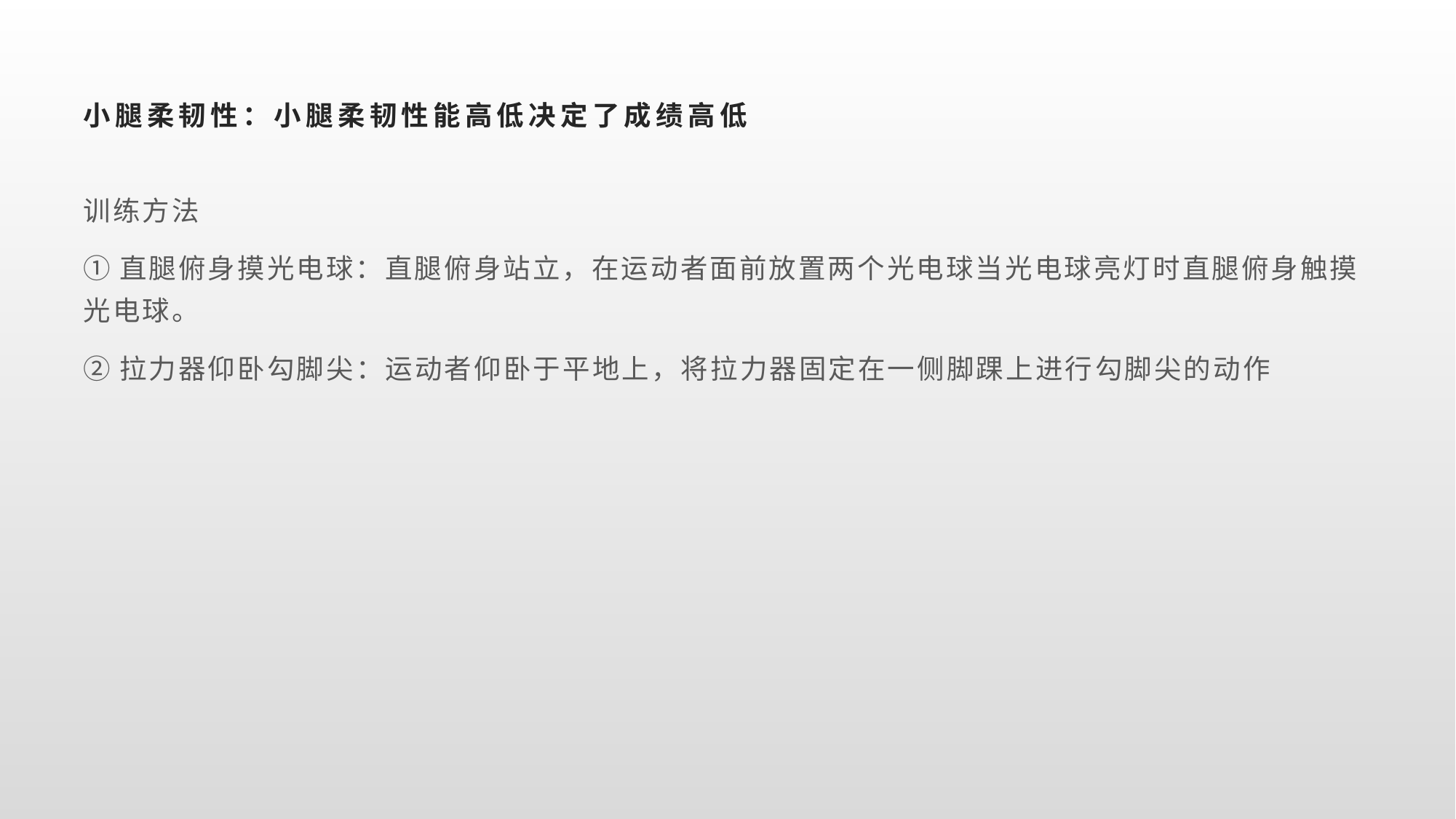

# 小腿柔韧性：小腿柔韧性能高低决定了成绩高低
训练方法
①直腿俯身摸光电球：直腿俯身站立，在运动者面前放置两个光电球当光电球亮灯时直腿俯身触摸光电球。
②拉力器仰卧勾脚尖：运动者仰卧于平地上，将拉力器固定在一侧脚踝上进行勾脚尖的动作